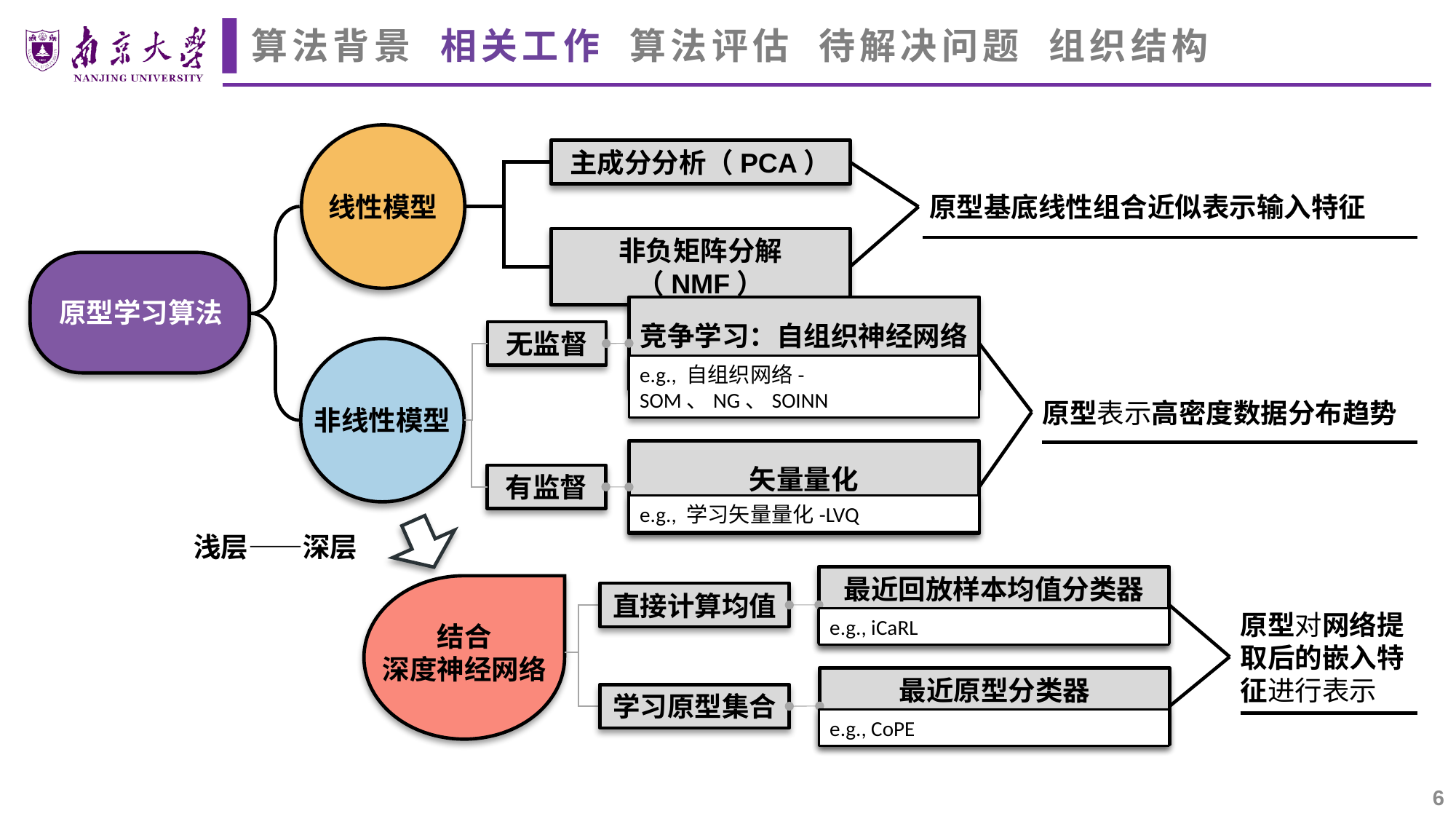

算法背景  相关工作  算法评估  待解决问题  组织结构

主成分分析（PCA）
线性模型
原型基底线性组合近似表示输入特征

非负矩阵分解（NMF）

原型学习算法
竞争学习：自组织神经网络

无监督

e.g., 自组织网络-SOM、NG、SOINN
原型表示高密度数据分布趋势
非线性模型
矢量量化

有监督
e.g., 学习矢量量化-LVQ

浅层——深层
最近回放样本均值分类器

直接计算均值
原型对网络提取后的嵌入特征进行表示
e.g., iCaRL
结合
深度神经网络
最近原型分类器

学习原型集合
e.g., CoPE
6